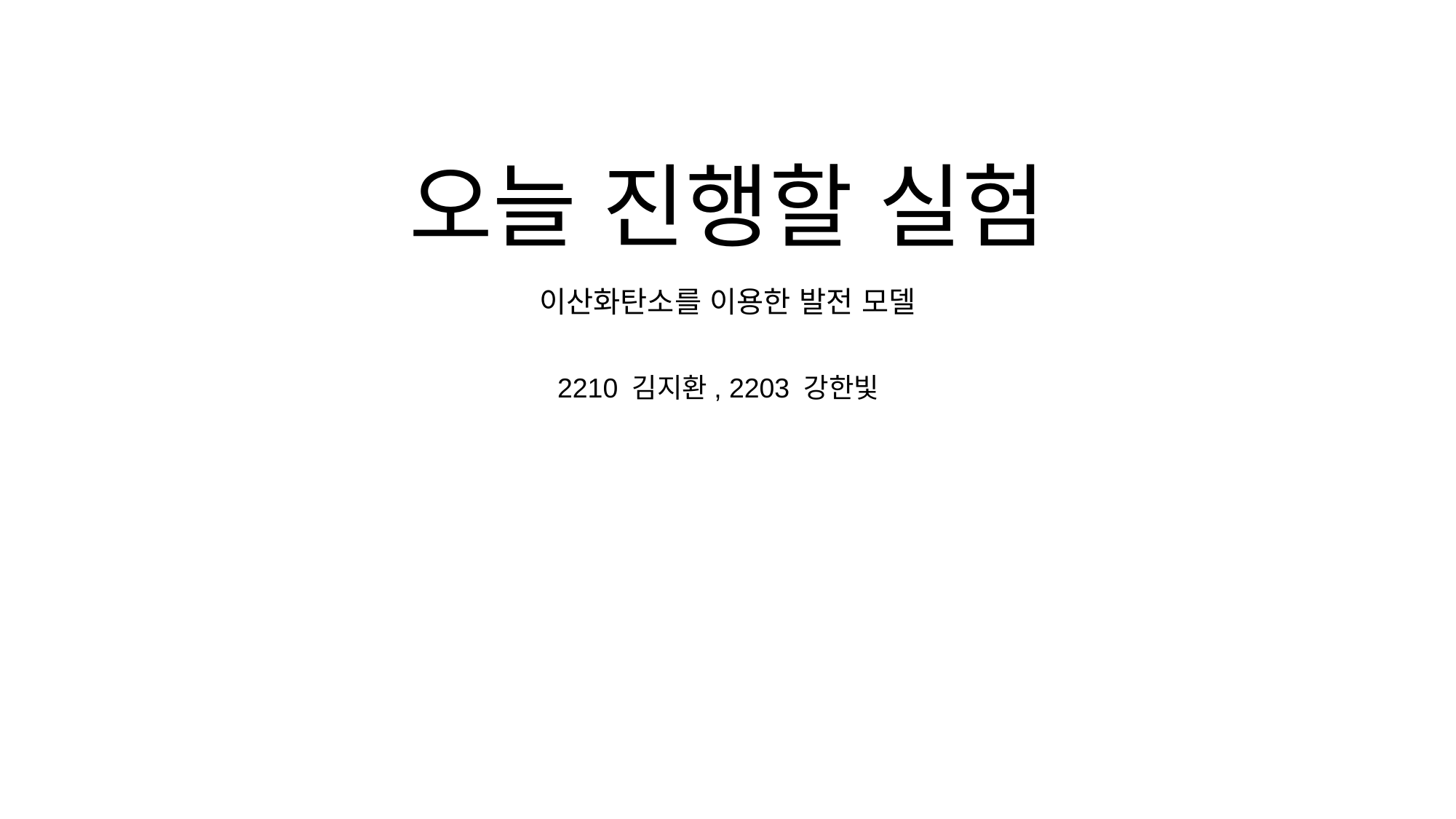

# 오늘 진행할 실험
이산화탄소를 이용한 발전 모델
2210 김지환, 2203 강한빛